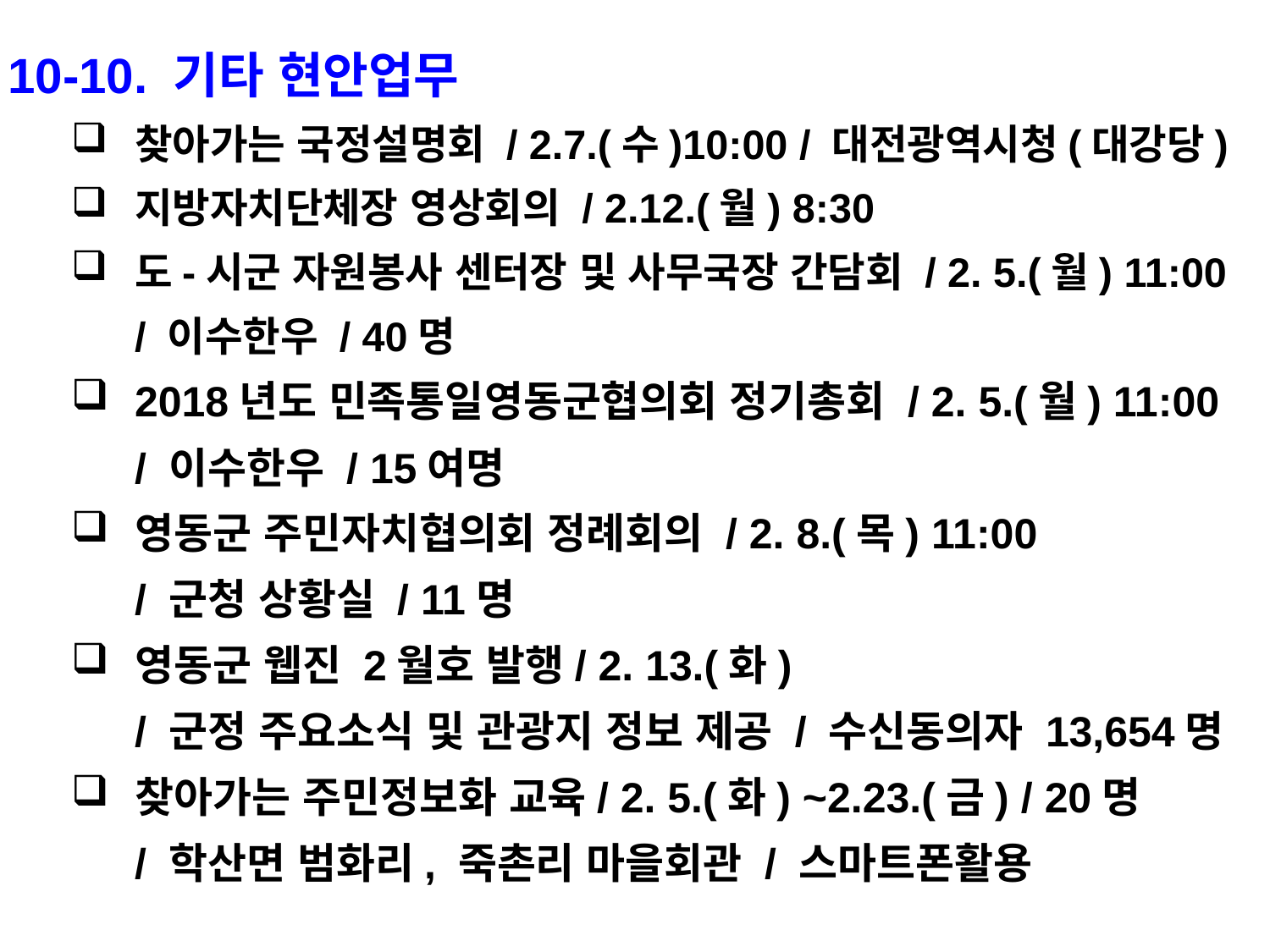

10-10. 기타 현안업무
찾아가는 국정설명회 / 2.7.(수)10:00 / 대전광역시청(대강당)
지방자치단체장 영상회의 / 2.12.(월) 8:30
도-시군 자원봉사 센터장 및 사무국장 간담회 / 2. 5.(월) 11:00
/ 이수한우 / 40명
2018년도 민족통일영동군협의회 정기총회 / 2. 5.(월) 11:00
/ 이수한우 / 15여명
영동군 주민자치협의회 정례회의 / 2. 8.(목) 11:00
/ 군청 상황실 / 11명
영동군 웹진 2월호 발행/ 2. 13.(화)
/ 군정 주요소식 및 관광지 정보 제공 / 수신동의자 13,654명
찾아가는 주민정보화 교육/ 2. 5.(화) ~2.23.(금) / 20명
/ 학산면 범화리, 죽촌리 마을회관 / 스마트폰활용